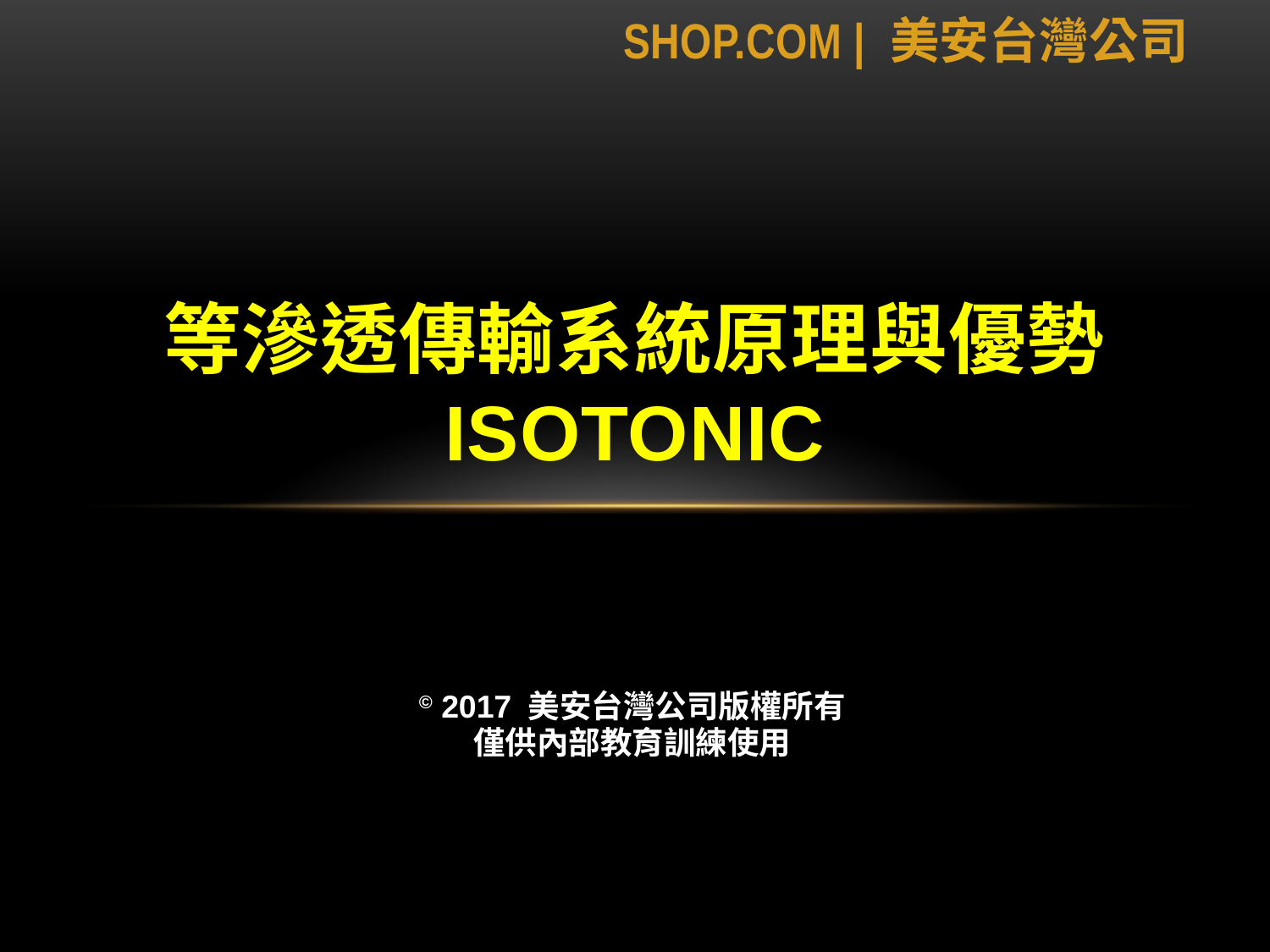

SHOP.COM | 美安台灣公司
# 等滲透傳輸系統原理與優勢 ISOTONIc
© 2017 美安台灣公司版權所有
僅供內部教育訓練使用